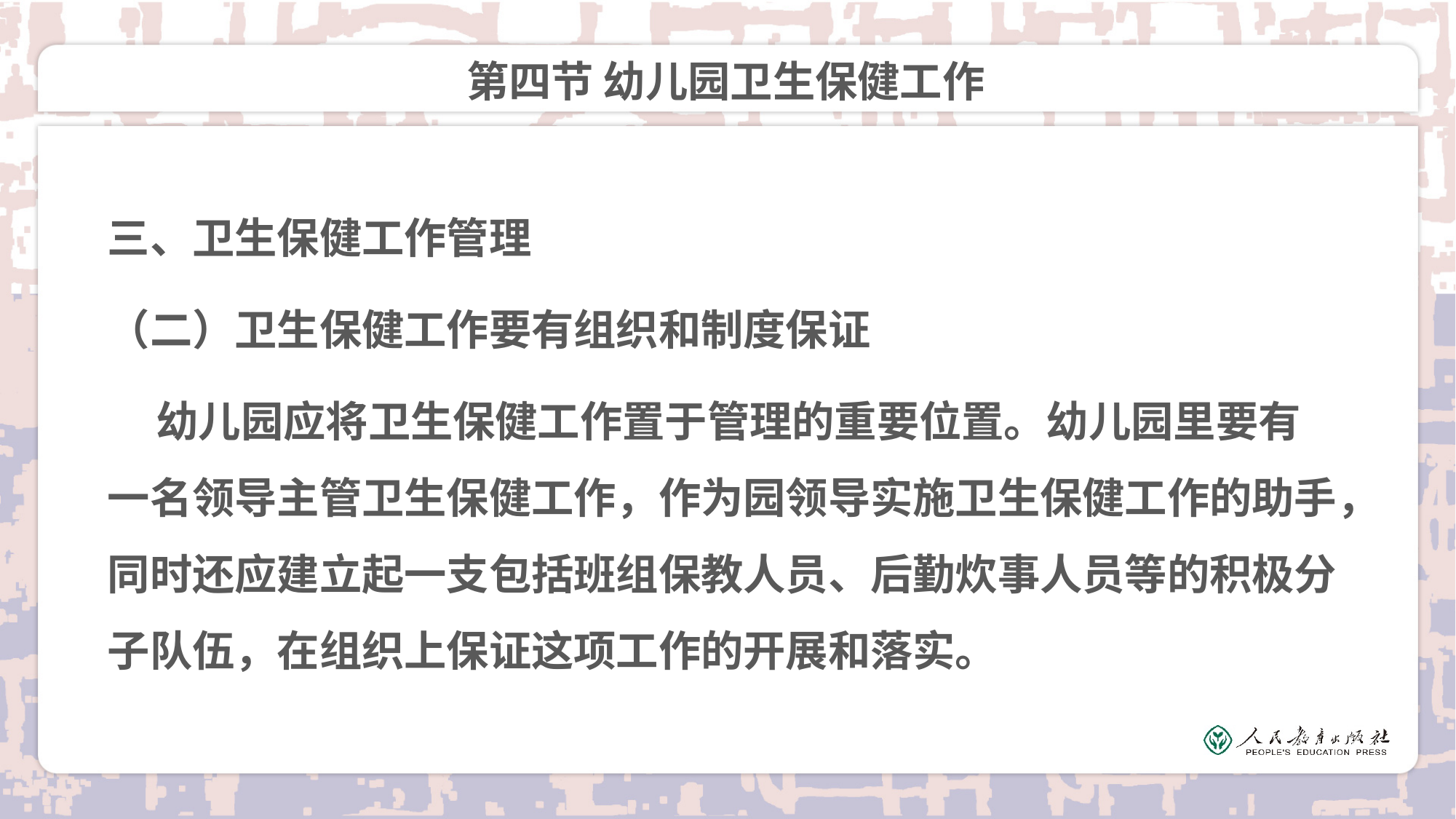

# 第四节 幼儿园卫生保健工作
三、卫生保健工作管理
（二）卫生保健工作要有组织和制度保证
    幼儿园应将卫生保健工作置于管理的重要位置。幼儿园里要有一名领导主管卫生保健工作，作为园领导实施卫生保健工作的助手，同时还应建立起一支包括班组保教人员、后勤炊事人员等的积极分子队伍，在组织上保证这项工作的开展和落实。